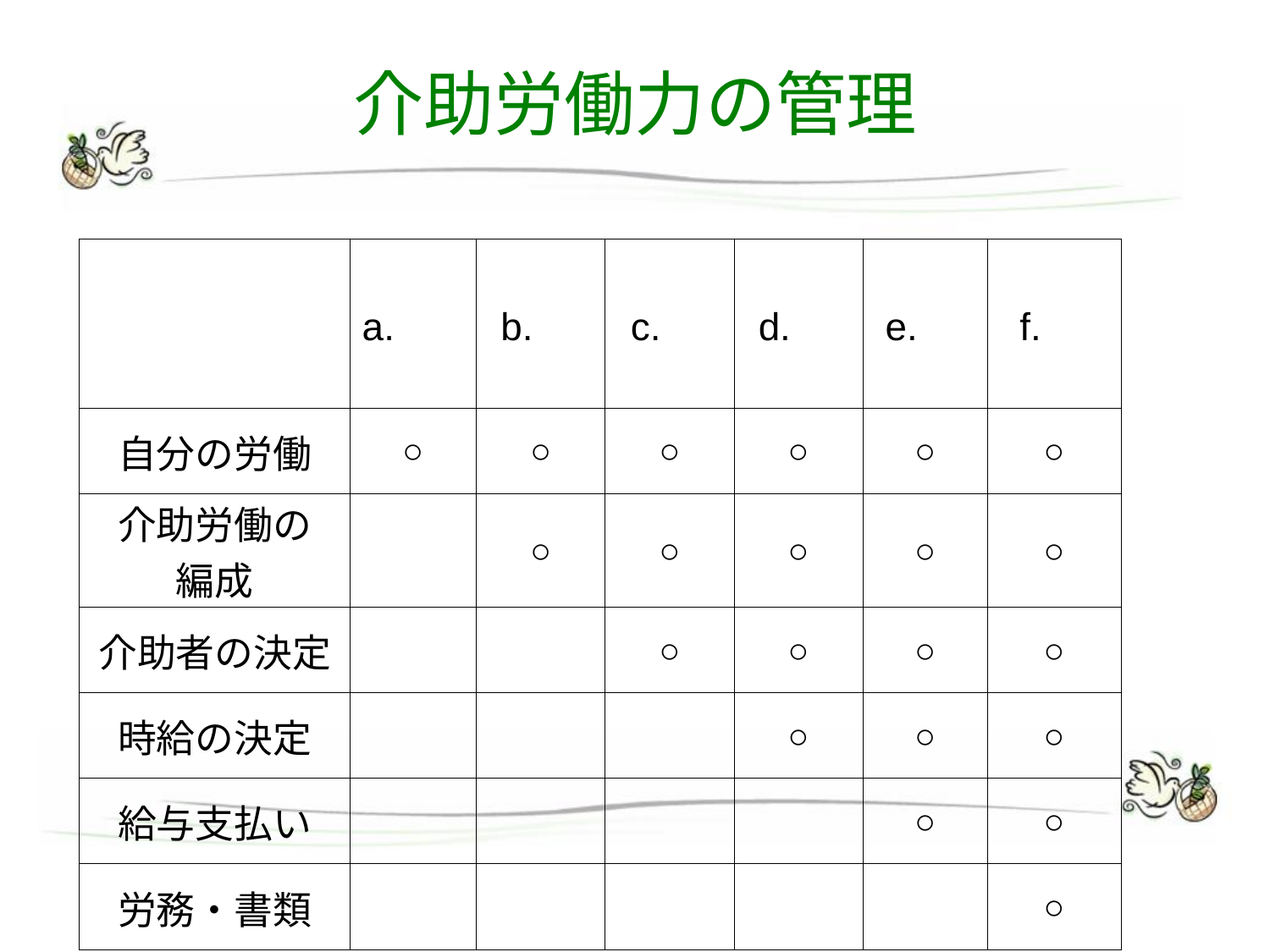

介助労働力の管理
|  |  |  |  |  |  |  |
| --- | --- | --- | --- | --- | --- | --- |
|  |  | b. | c. | d. | e. | f. |
| 自分の労働 | ○ | ○ | ○ | ○ | ○ | ○ |
| 介助労働の 編成 |  | ○ | ○ | ○ | ○ | ○ |
| 介助者の決定 |  |  | ○ | ○ | ○ | ○ |
| 時給の決定 |  |  |  | ○ | ○ | ○ |
| 給与支払い |  |  |  |  | ○ | ○ |
| 労務・書類 |  |  |  |  |  | ○ |